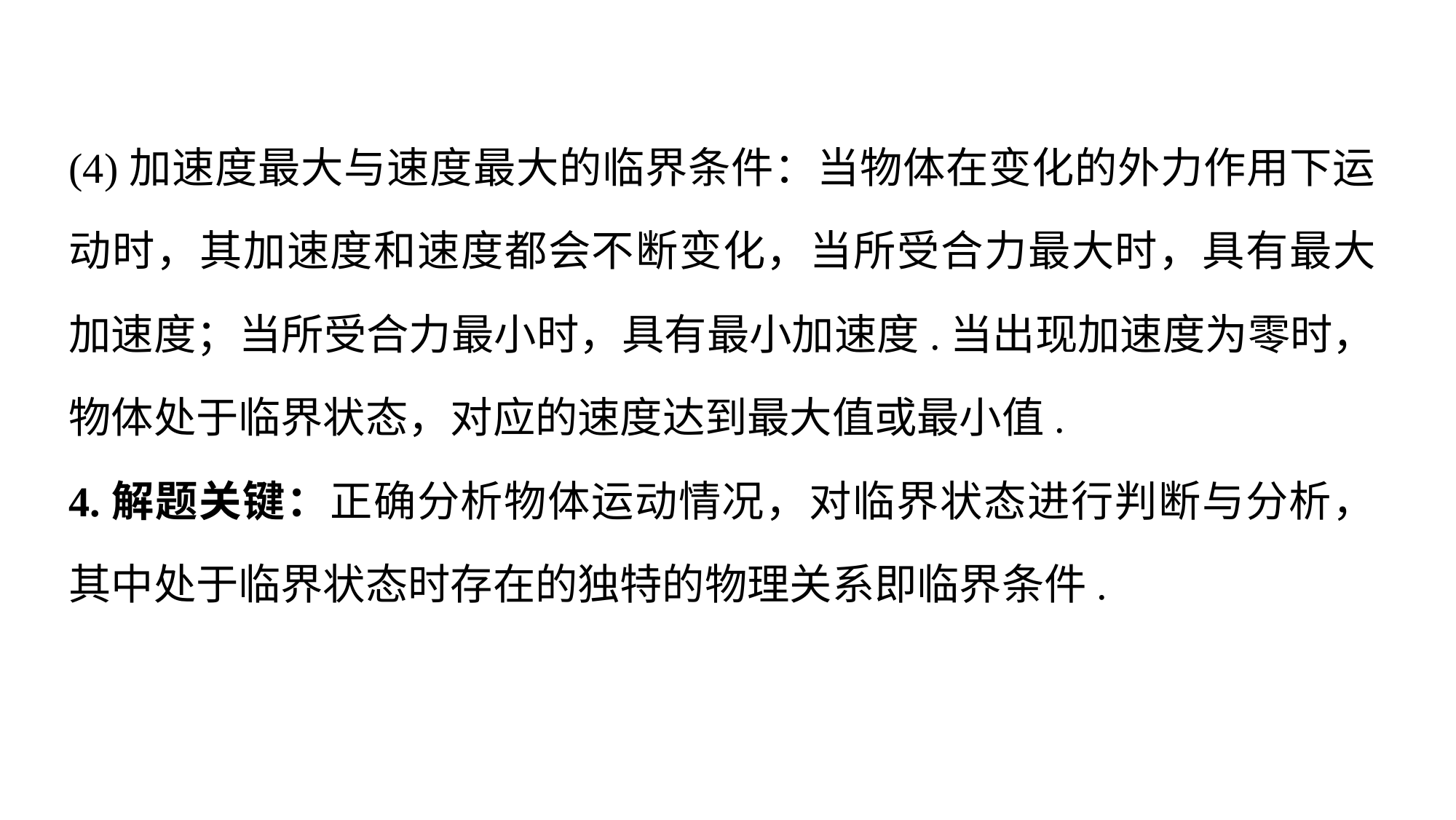

(4)加速度最大与速度最大的临界条件：当物体在变化的外力作用下运动时，其加速度和速度都会不断变化，当所受合力最大时，具有最大加速度；当所受合力最小时，具有最小加速度.当出现加速度为零时，物体处于临界状态，对应的速度达到最大值或最小值.
4.解题关键：正确分析物体运动情况，对临界状态进行判断与分析，其中处于临界状态时存在的独特的物理关系即临界条件.